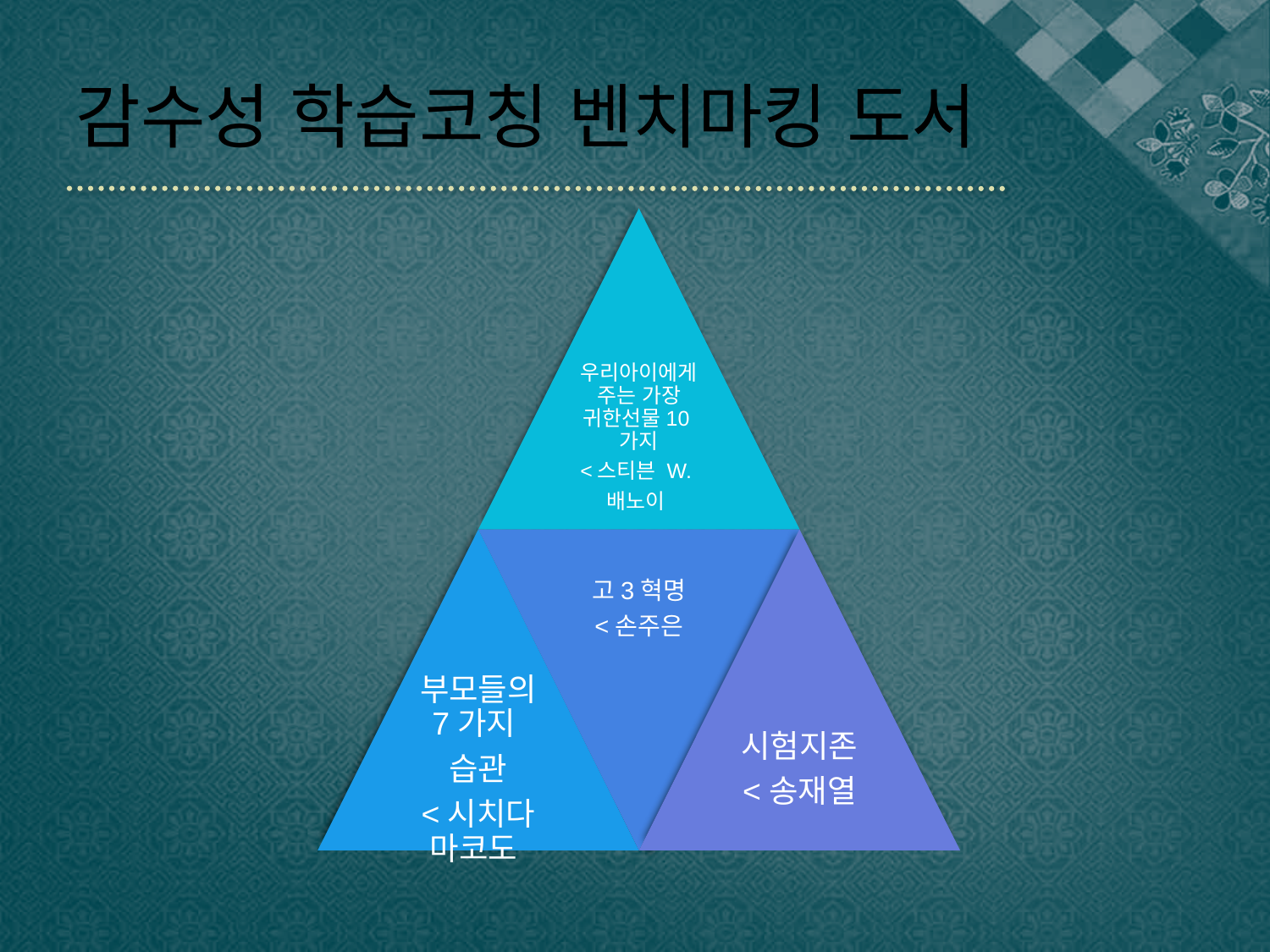

# 감수성 학습코칭 벤치마킹 도서
우리아이에게 주는 가장 귀한선물10가지
<스티븐 W.
배노이

부모들의 7가지
습관
<시치다 마코도
고3혁명
<손주은
시험지존
<송재열